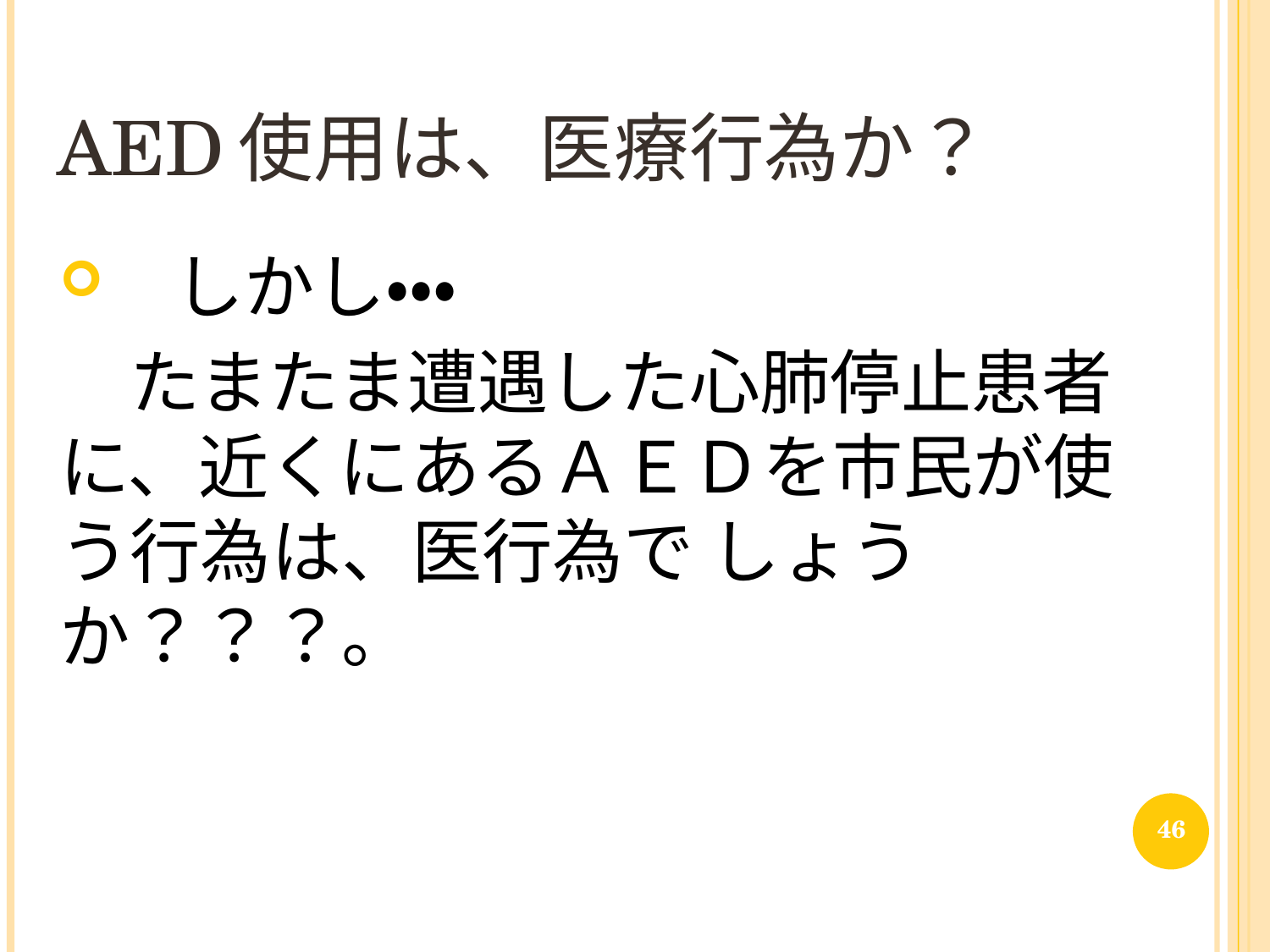

AED使用は、医療行為か？
　しかし・・・
　たまたま遭遇した心肺停止患者に、近くにあるＡＥＤを市民が使う行為は、医行為で しょうか？？？。
46